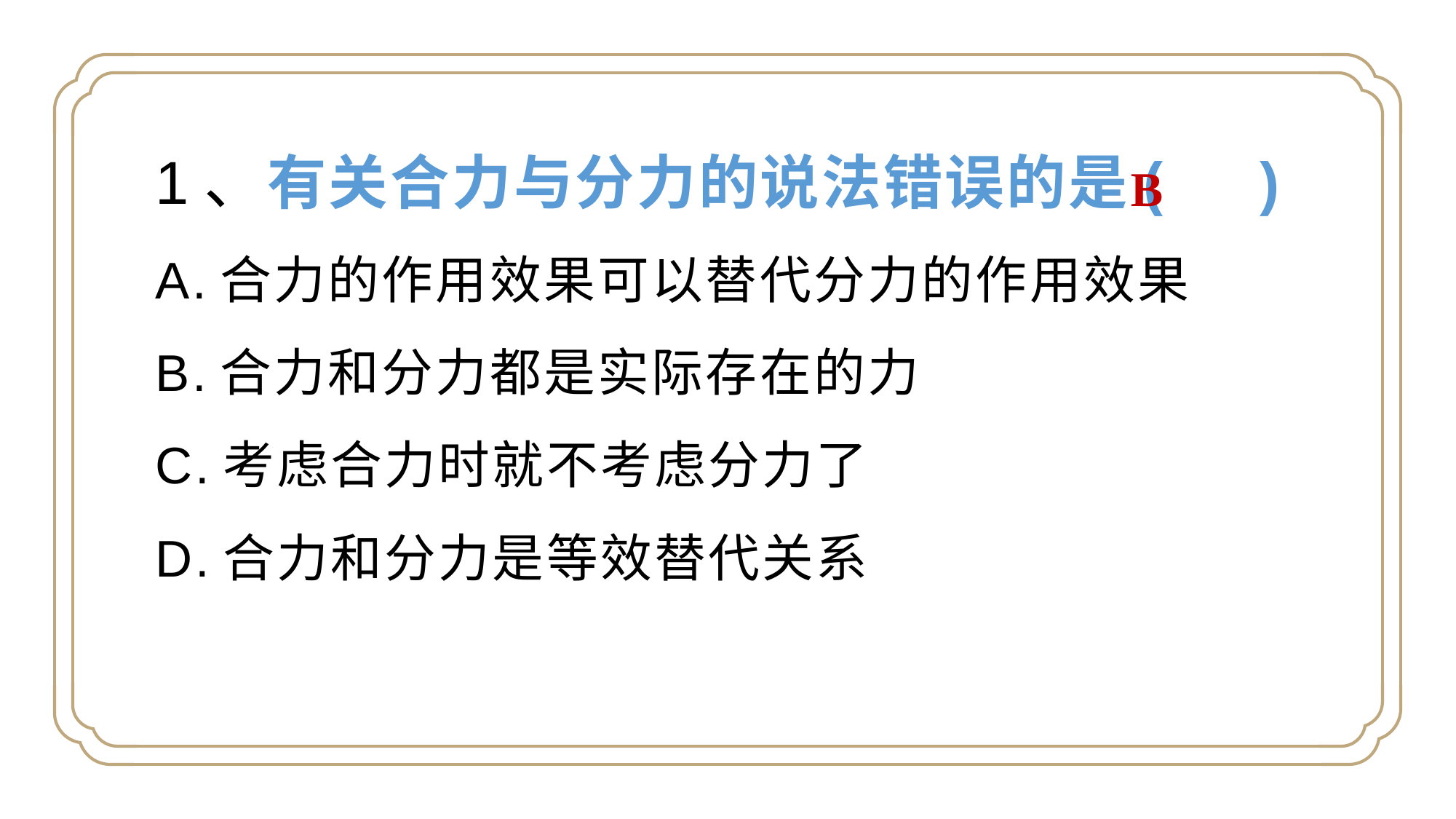

1、有关合力与分力的说法错误的是(     )
A.合力的作用效果可以替代分力的作用效果
B.合力和分力都是实际存在的力
C.考虑合力时就不考虑分力了
D.合力和分力是等效替代关系

B